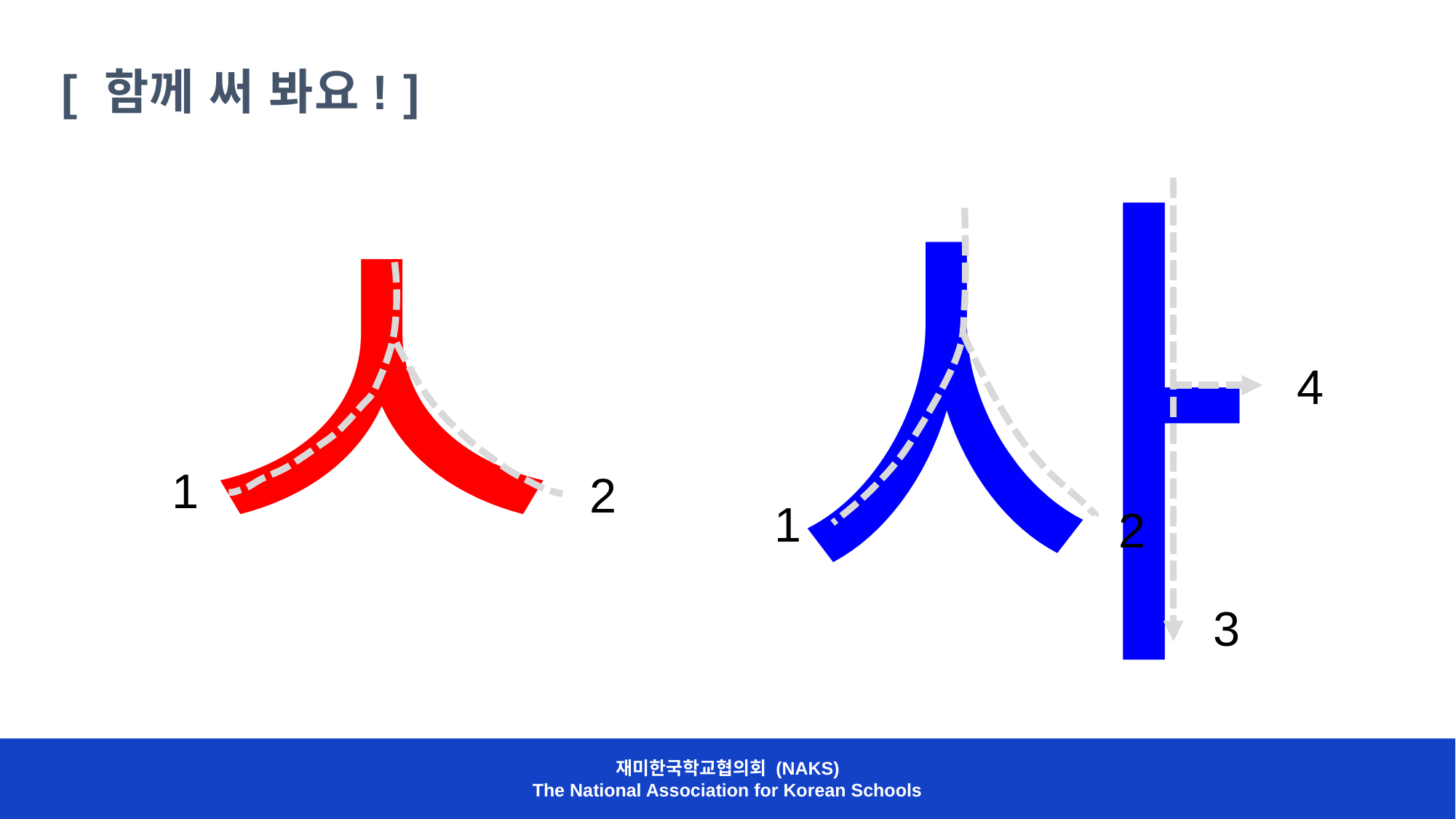

[ 함께 써 봐요! ]
ㅅ
사

4
1
2
1
2
3
재미한국학교협의회 (NAKS)
The National Association for Korean Schools